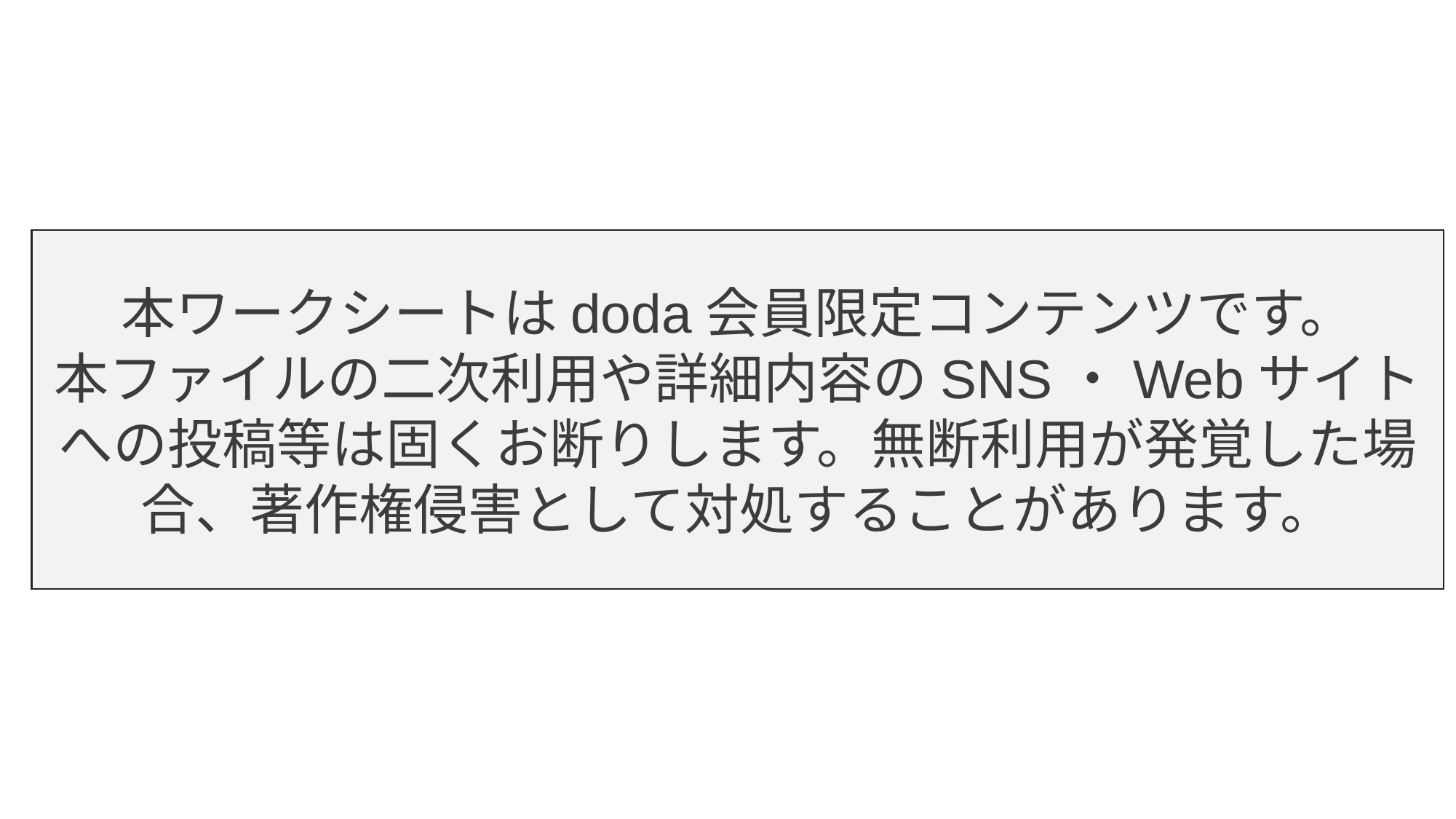

本ワークシートはdoda会員限定コンテンツです。
本ファイルの二次利用や詳細内容のSNS・Webサイトへの投稿等は固くお断りします。無断利用が発覚した場合、著作権侵害として対処することがあります。